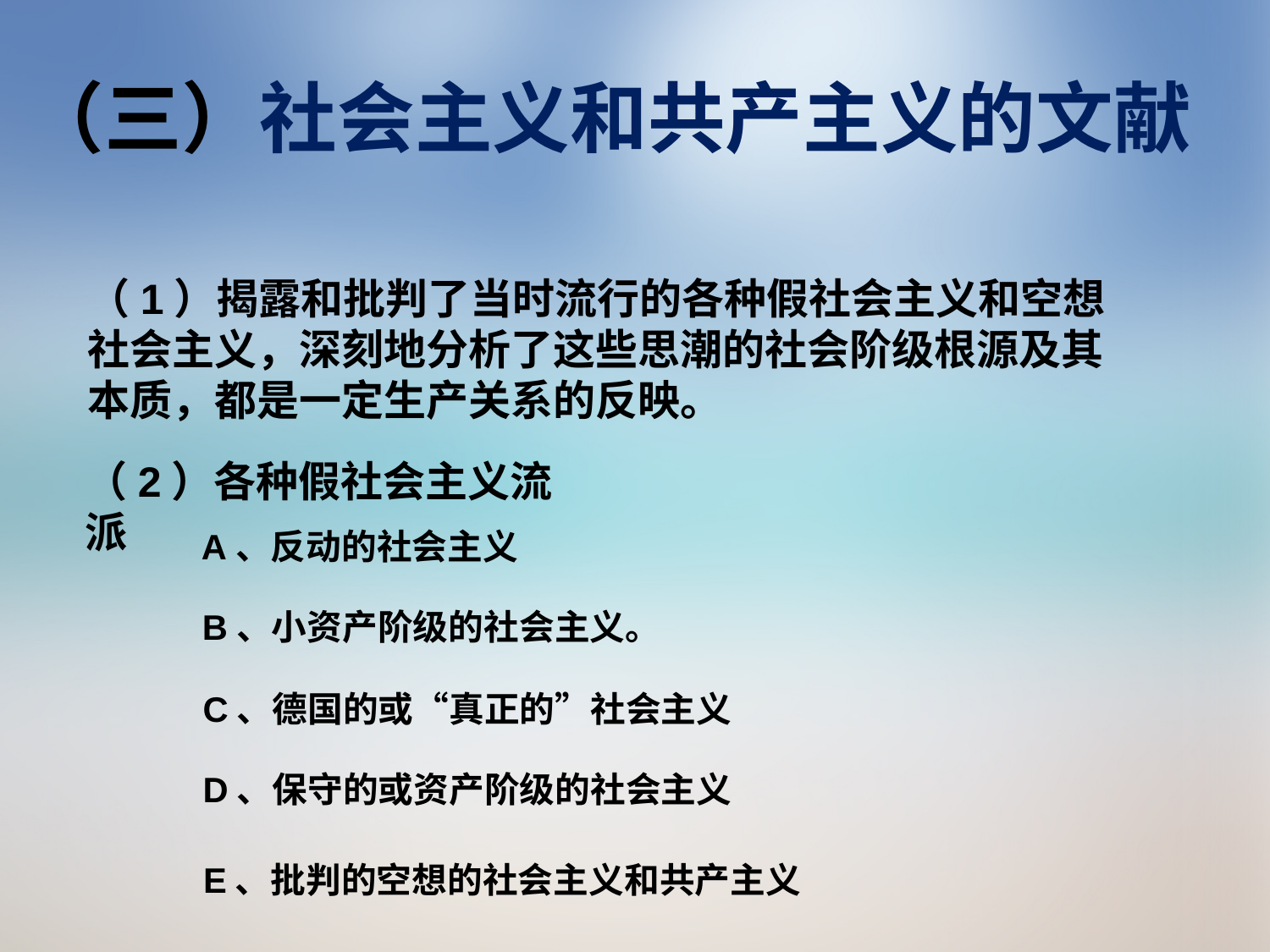

# （三）社会主义和共产主义的文献
（1）揭露和批判了当时流行的各种假社会主义和空想社会主义，深刻地分析了这些思潮的社会阶级根源及其本质，都是一定生产关系的反映。
（2）各种假社会主义流派
A、反动的社会主义
B、小资产阶级的社会主义。
C、德国的或“真正的”社会主义
D、保守的或资产阶级的社会主义
E、批判的空想的社会主义和共产主义